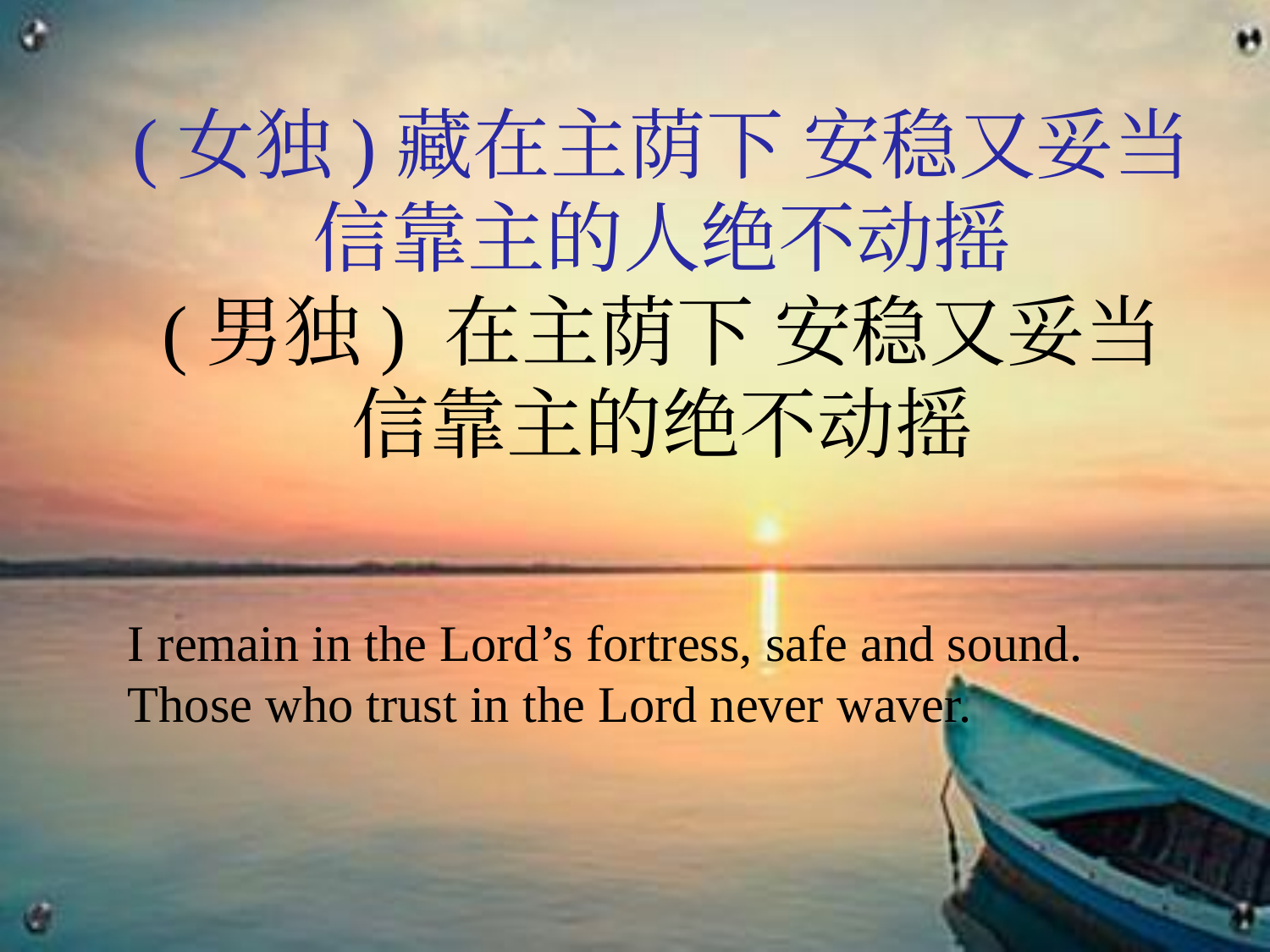

(女独)藏在主荫下 安稳又妥当
信靠主的人绝不动摇
(男独) 在主荫下 安稳又妥当
信靠主的绝不动摇
I remain in the Lord’s fortress, safe and sound.
Those who trust in the Lord never waver.